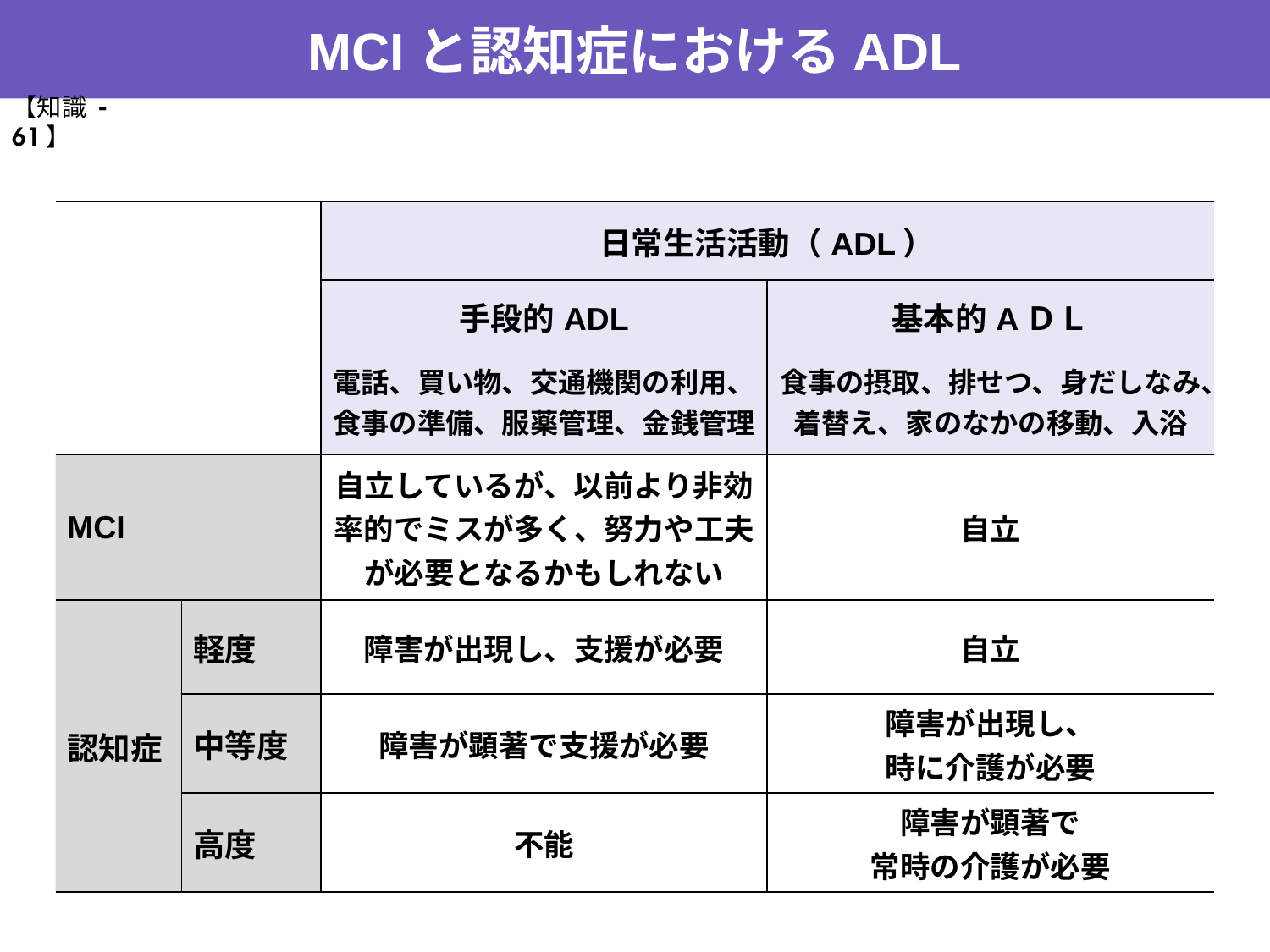

MCIと認知症におけるADL
【知識 -61】
|  |  | 日常生活活動（ADL） |  |
| --- | --- | --- | --- |
|  |  | 手段的ADL 電話、買い物、交通機関の利用、 食事の準備、服薬管理、金銭管理 | 基本的AＤＬ 食事の摂取、排せつ、身だしなみ、着替え、家のなかの移動、入浴 |
| MCI |  | 自立しているが、以前より非効率的でミスが多く、努力や工夫が必要となるかもしれない | 自立 |
| 認知症 | 軽度 | 障害が出現し、支援が必要 | 自立 |
| 進行 | 中等度 | 障害が顕著で支援が必要 | 障害が出現し、 時に介護が必要 |
| 日常生活 | 高度 | 不能 | 障害が顕著で 常時の介護が必要 |